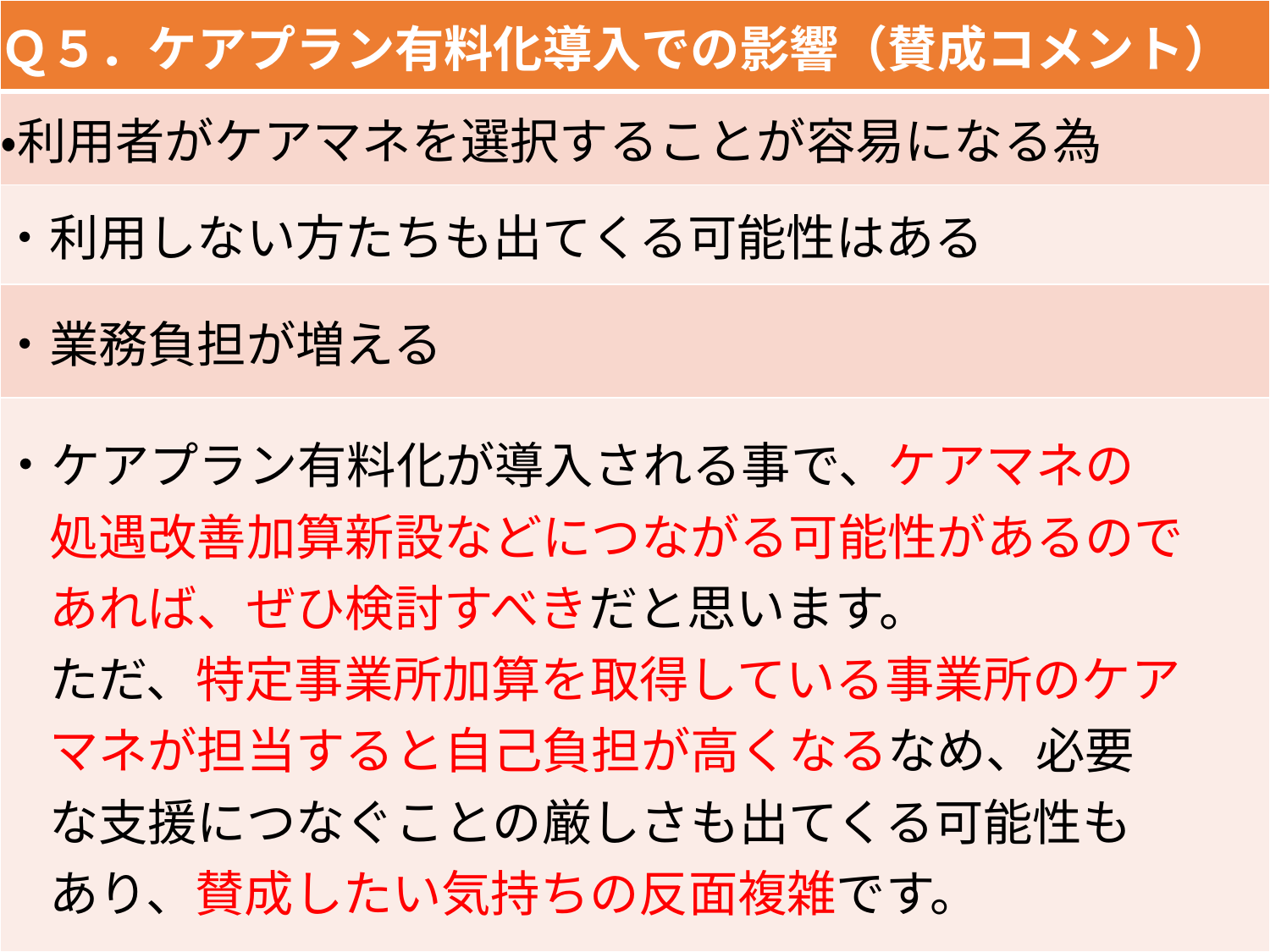

| Ｑ５．ケアプラン有料化導入での影響（賛成コメント） |
| --- |
| ・利用者がケアマネを選択することが容易になる為 |
| ・利用しない方たちも出てくる可能性はある |
| ・業務負担が増える |
| ・ケアプラン有料化が導入される事で、ケアマネの 　処遇改善加算新設などにつながる可能性があるので 　あれば、ぜひ検討すべきだと思います。 　ただ、特定事業所加算を取得している事業所のケア 　マネが担当すると自己負担が高くなるなめ、必要 　な支援につなぐことの厳しさも出てくる可能性も 　あり、賛成したい気持ちの反面複雑です。 |
6